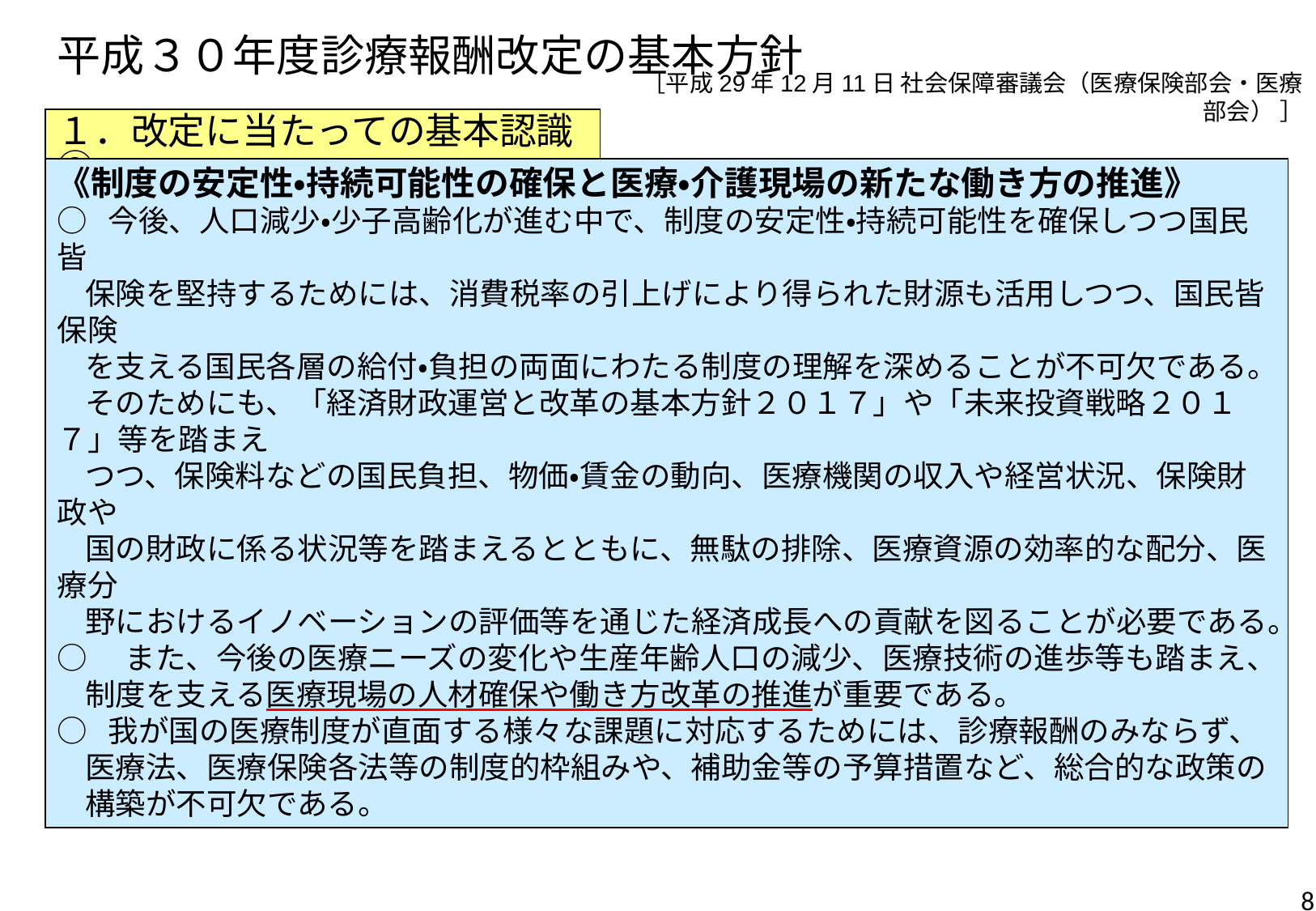

# 平成３０年度診療報酬改定の基本方針
［平成29年12月11日 社会保障審議会（医療保険部会・医療部会） ］
１．改定に当たっての基本認識③
《制度の安定性・持続可能性の確保と医療・介護現場の新たな働き方の推進》
○  今後、人口減少・少子高齢化が進む中で、制度の安定性・持続可能性を確保しつつ国民皆
   保険を堅持するためには、消費税率の引上げにより得られた財源も活用しつつ、国民皆保険
   を支える国民各層の給付・負担の両面にわたる制度の理解を深めることが不可欠である。
   そのためにも、「経済財政運営と改革の基本方針２０１７」や「未来投資戦略２０１７」等を踏まえ
   つつ、保険料などの国民負担、物価・賃金の動向、医療機関の収入や経営状況、保険財政や
   国の財政に係る状況等を踏まえるとともに、無駄の排除、医療資源の効率的な配分、医療分
   野におけるイノベーションの評価等を通じた経済成長への貢献を図ることが必要である。
○　また、今後の医療ニーズの変化や生産年齢人口の減少、医療技術の進歩等も踏まえ、
   制度を支える医療現場の人材確保や働き方改革の推進が重要である。
○  我が国の医療制度が直面する様々な課題に対応するためには、診療報酬のみならず、
   医療法、医療保険各法等の制度的枠組みや、補助金等の予算措置など、総合的な政策の
   構築が不可欠である。
8